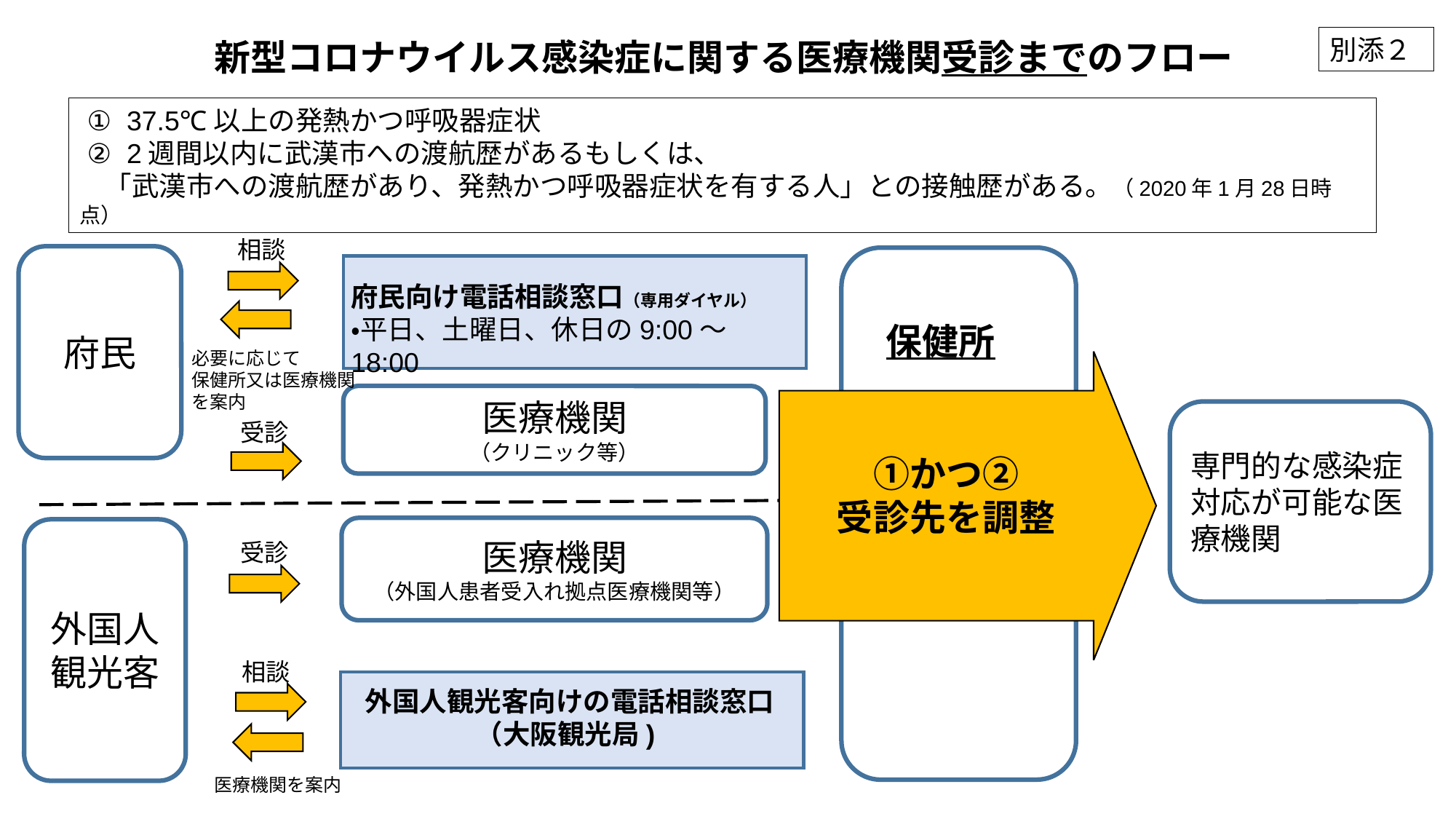

別添２
新型コロナウイルス感染症に関する医療機関受診までのフロー
 ①  37.5℃以上の発熱かつ呼吸器症状
 ②  2週間以内に武漢市への渡航歴があるもしくは、
   「武漢市への渡航歴があり、発熱かつ呼吸器症状を有する人」との接触歴がある。（2020年1月28日時点）
相談
府民

府民向け電話相談窓口（専用ダイヤル）
・平日、土曜日、休日の9:00～18:00

保健所
必要に応じて
保健所又は医療機関を案内

医療機関
（クリニック等）
専門的な感染症対応が可能な医療機関
受診

　①かつ②
受診先を調整
医療機関
（外国人患者受入れ拠点医療機関等）
外国人
観光客
受診

相談

 外国人観光客向けの電話相談窓口
（大阪観光局)

医療機関を案内